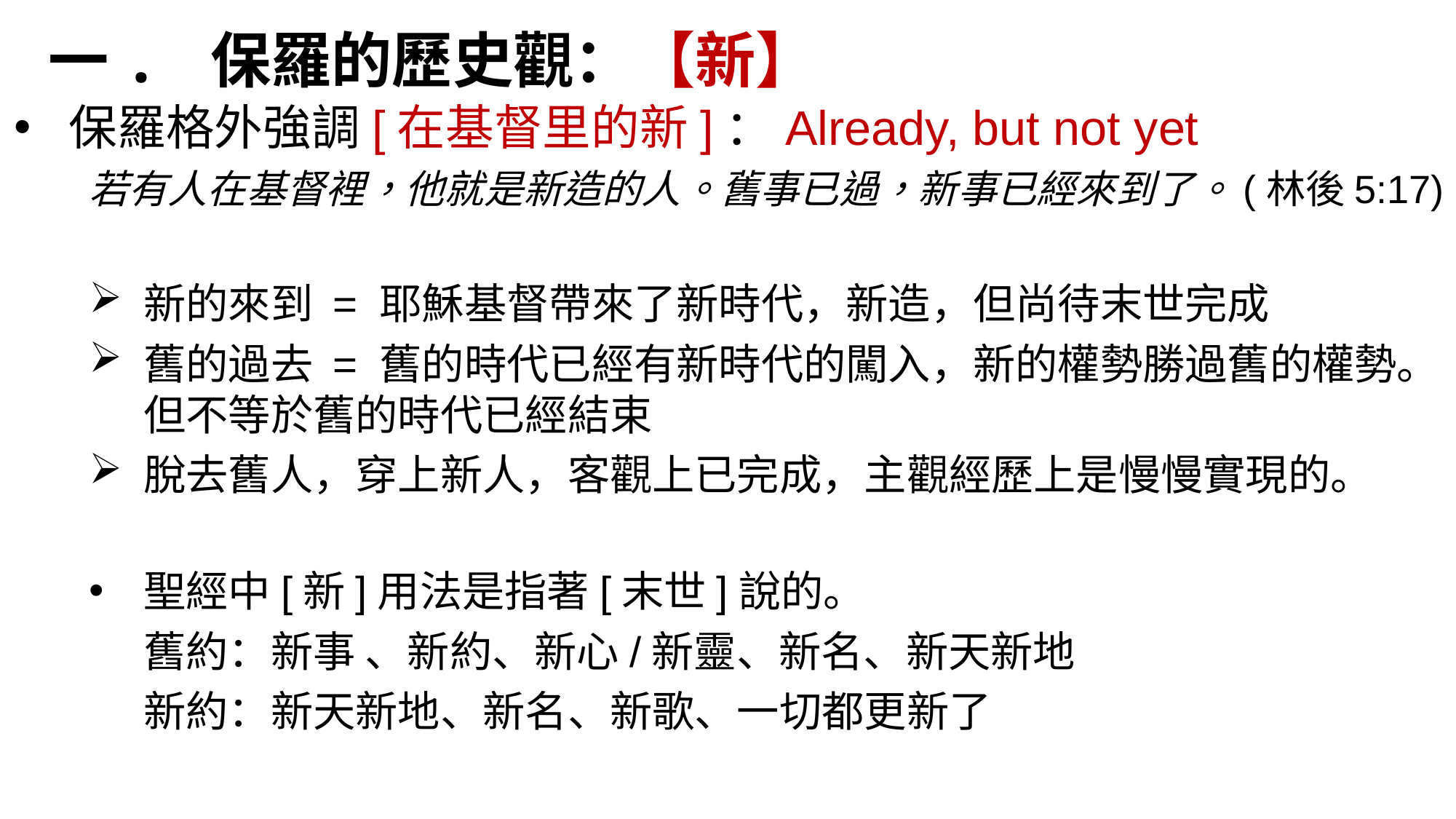

一. 保羅的歷史觀：【新】
保羅格外強調[在基督里的新]：Already, but not yet
若有人在基督裡，他就是新造的人。舊事已過，新事已經來到了。(林後5:17)

新的來到 = 耶穌基督帶來了新時代，新造，但尚待末世完成
舊的過去 = 舊的時代已經有新時代的闖入，新的權勢勝過舊的權勢。但不等於舊的時代已經結束
脫去舊人，穿上新人，客觀上已完成，主觀經歷上是慢慢實現的。

聖經中[新]用法是指著[末世]說的。
舊約：新事 、新約、新心/新靈、新名、新天新地
新約：新天新地、新名、新歌、一切都更新了